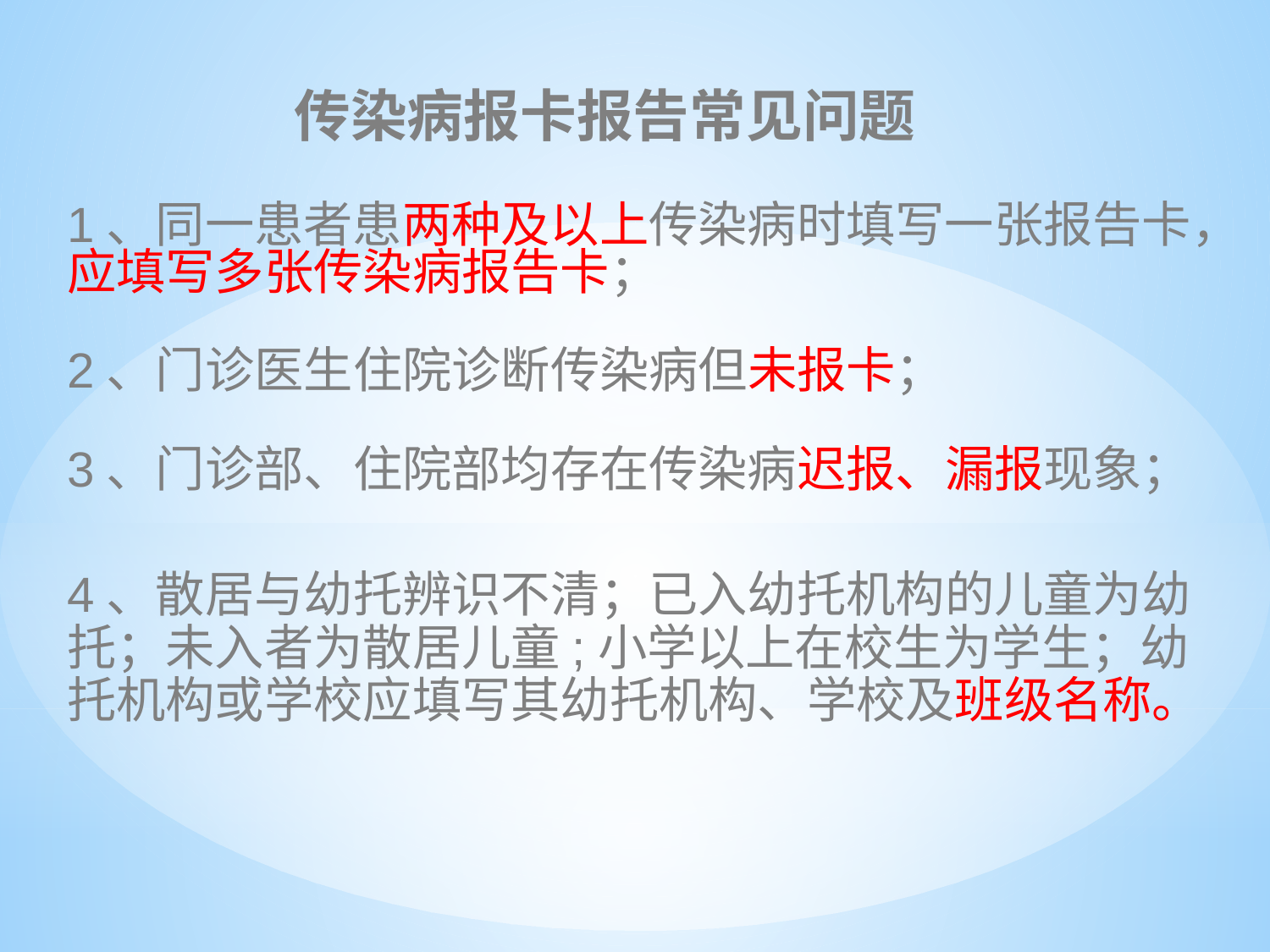

传染病报卡报告常见问题

1、同一患者患两种及以上传染病时填写一张报告卡，应填写多张传染病报告卡；
2、门诊医生住院诊断传染病但未报卡；
3、门诊部、住院部均存在传染病迟报、漏报现象；

4、散居与幼托辨识不清；已入幼托机构的儿童为幼托；未入者为散居儿童;小学以上在校生为学生；幼托机构或学校应填写其幼托机构、学校及班级名称。